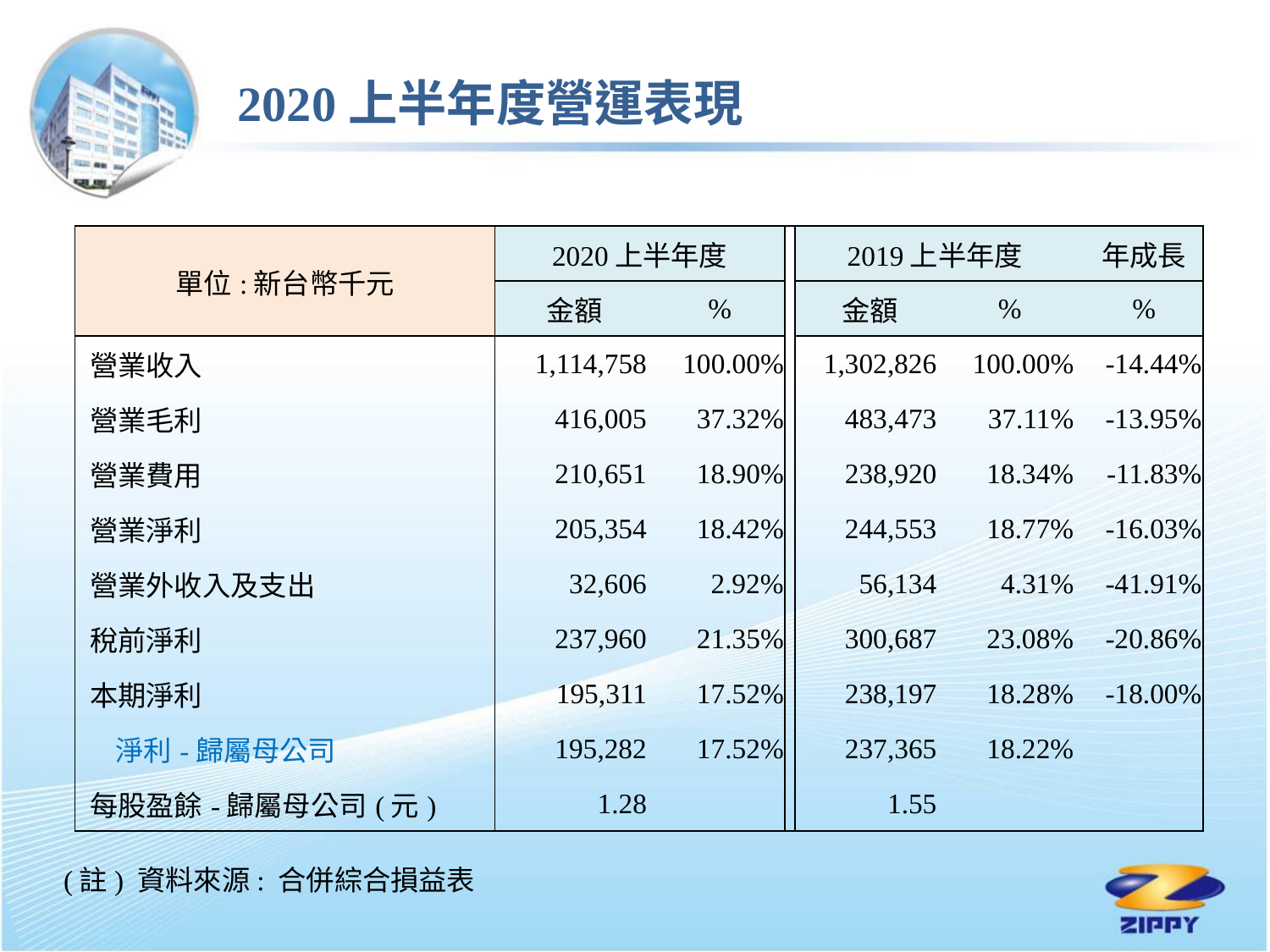

2020上半年度營運表現
| 單位:新台幣千元 | 2020上半年度 |  |  | 2019上半年度 |  |  | 年成長 |
| --- | --- | --- | --- | --- | --- | --- | --- |
|  | 金額 | % |  | 金額 | % |  | % |
| 營業收入 | 1,114,758 | 100.00% |  | 1,302,826 | 100.00% |  | -14.44% |
| 營業毛利 | 416,005 | 37.32% |  | 483,473 | 37.11% |  | -13.95% |
| 營業費用 | 210,651 | 18.90% |  | 238,920 | 18.34% |  | -11.83% |
| 營業淨利 | 205,354 | 18.42% |  | 244,553 | 18.77% |  | -16.03% |
| 營業外收入及支出 | 32,606 | 2.92% |  | 56,134 | 4.31% |  | -41.91% |
| 稅前淨利 | 237,960 | 21.35% |  | 300,687 | 23.08% |  | -20.86% |
| 本期淨利 | 195,311 | 17.52% |  | 238,197 | 18.28% |  | -18.00% |
| 淨利-歸屬母公司 | 195,282 | 17.52% |  | 237,365 | 18.22% |  |  |
| 每股盈餘-歸屬母公司(元) | 1.28 |  |  | 1.55 |  |  |  |
(註) 資料來源: 合併綜合損益表